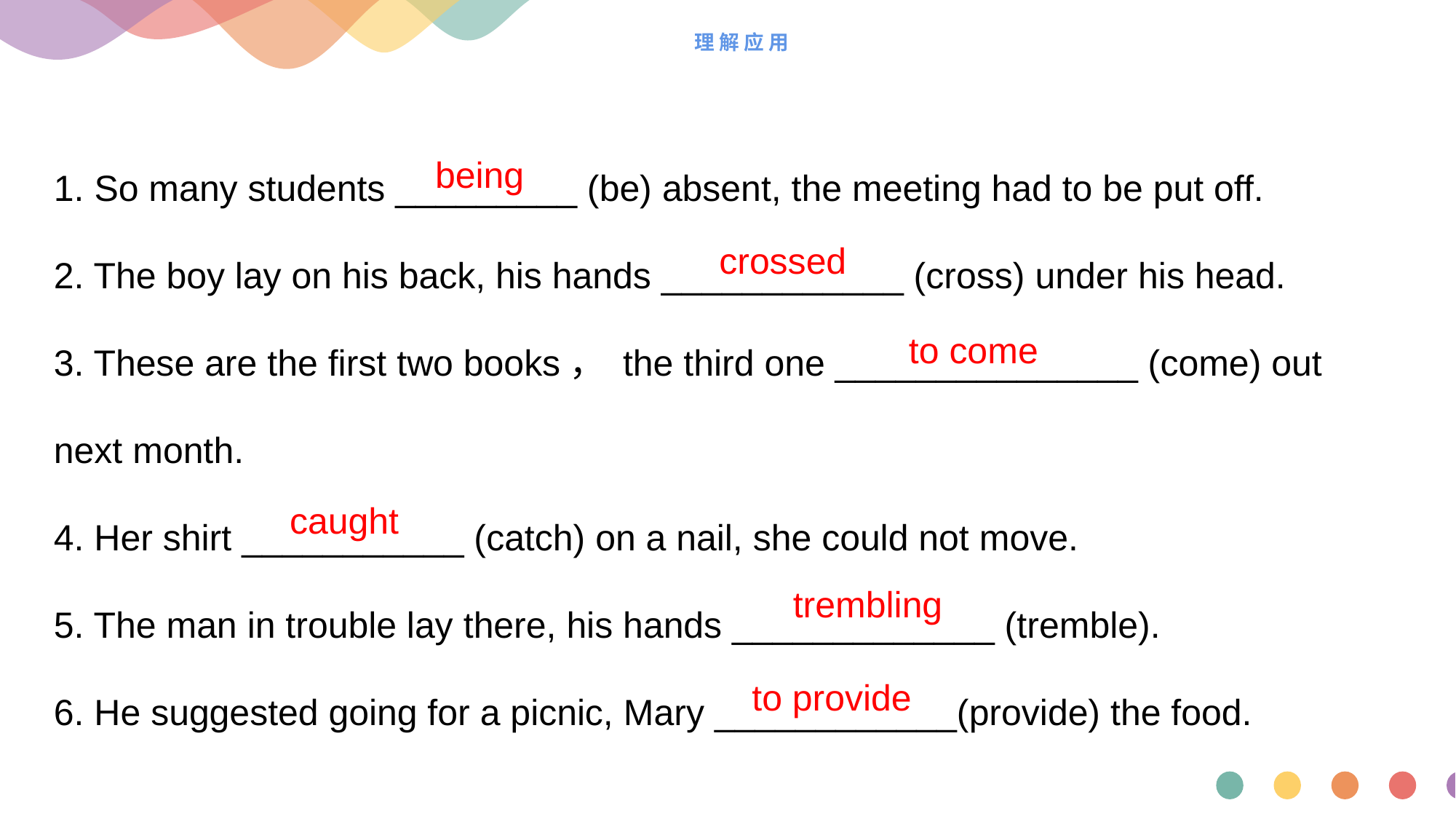

# 理解应用
1. So many students _________ (be) absent, the meeting had to be put off.
2. The boy lay on his back, his hands ____________ (cross) under his head.
3. These are the first two books， the third one _______________ (come) out next month.
4. Her shirt ___________ (catch) on a nail, she could not move.
5. The man in trouble lay there, his hands _____________ (tremble).
6. He suggested going for a picnic, Mary ____________(provide) the food.
 being
 crossed
to come
caught
trembling
 to provide